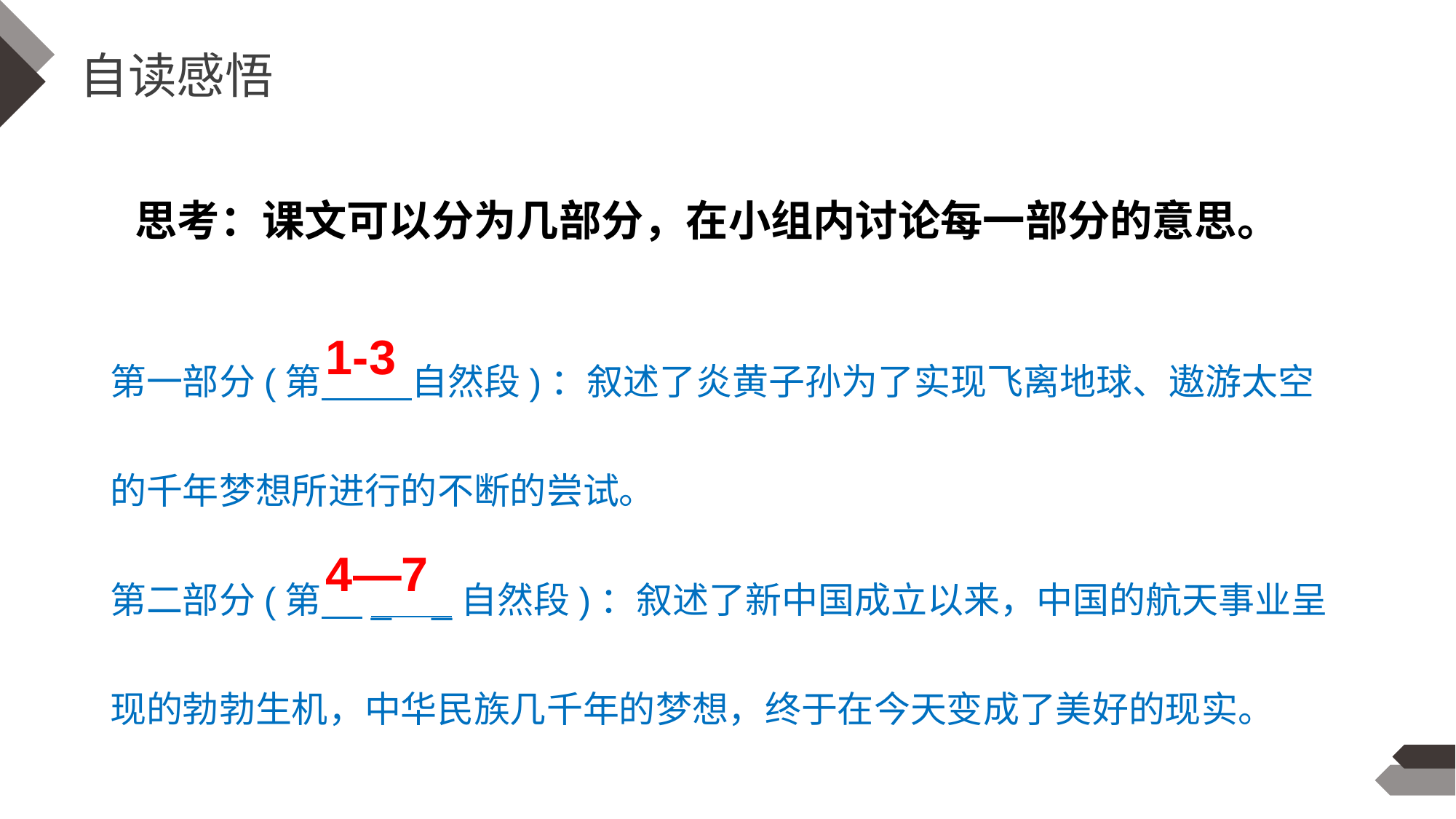

自读感悟
    思考：课文可以分为几部分，在小组内讨论每一部分的意思。
第一部分(第           自然段)：叙述了炎黄子孙为了实现飞离地球、遨游太空的千年梦想所进行的不断的尝试。
第二部分(第     _    _自然段)：叙述了新中国成立以来，中国的航天事业呈现的勃勃生机，中华民族几千年的梦想，终于在今天变成了美好的现实。
1-3
4—7